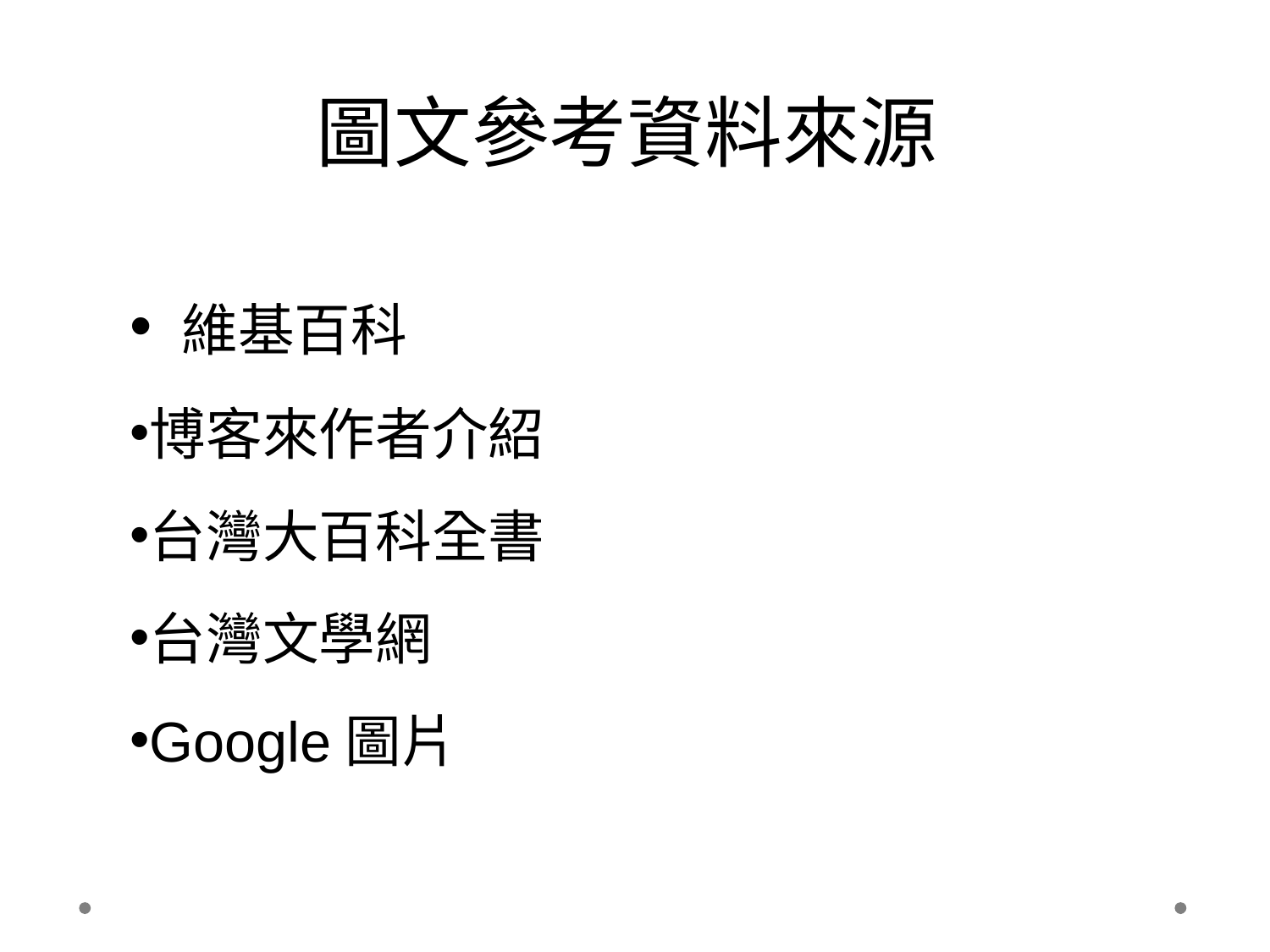

圖文參考資料來源
 維基百科
博客來作者介紹
台灣大百科全書
台灣文學網
Google圖片